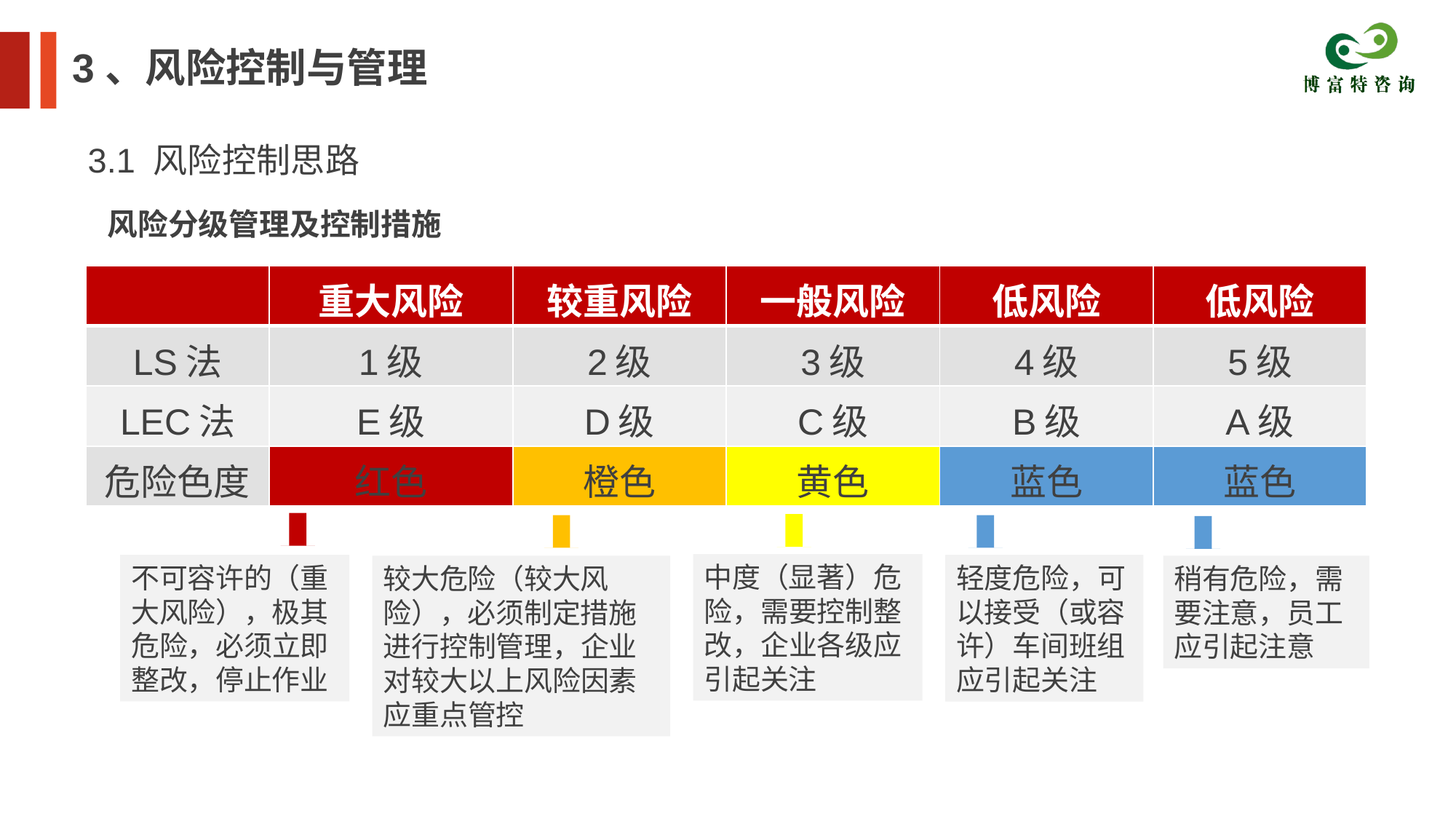

3、风险控制与管理
3.1 风险控制思路
风险分级管理及控制措施
|  | 重大风险 | 较重风险 | 一般风险 | 低风险 | 低风险 |
| --- | --- | --- | --- | --- | --- |
| LS法 | 1级 | 2级 | 3级 | 4级 | 5级 |
| LEC法 | E级 | D级 | C级 | B级 | A级 |
| 危险色度 | 红色 | 橙色 | 黄色 | 蓝色 | 蓝色 |

中度（显著）危险，需要控制整改，企业各级应引起关注
不可容许的（重大风险），极其危险，必须立即整改，停止作业
轻度危险，可以接受（或容许）车间班组应引起关注
较大危险（较大风险），必须制定措施进行控制管理，企业对较大以上风险因素应重点管控
稍有危险，需要注意，员工应引起注意